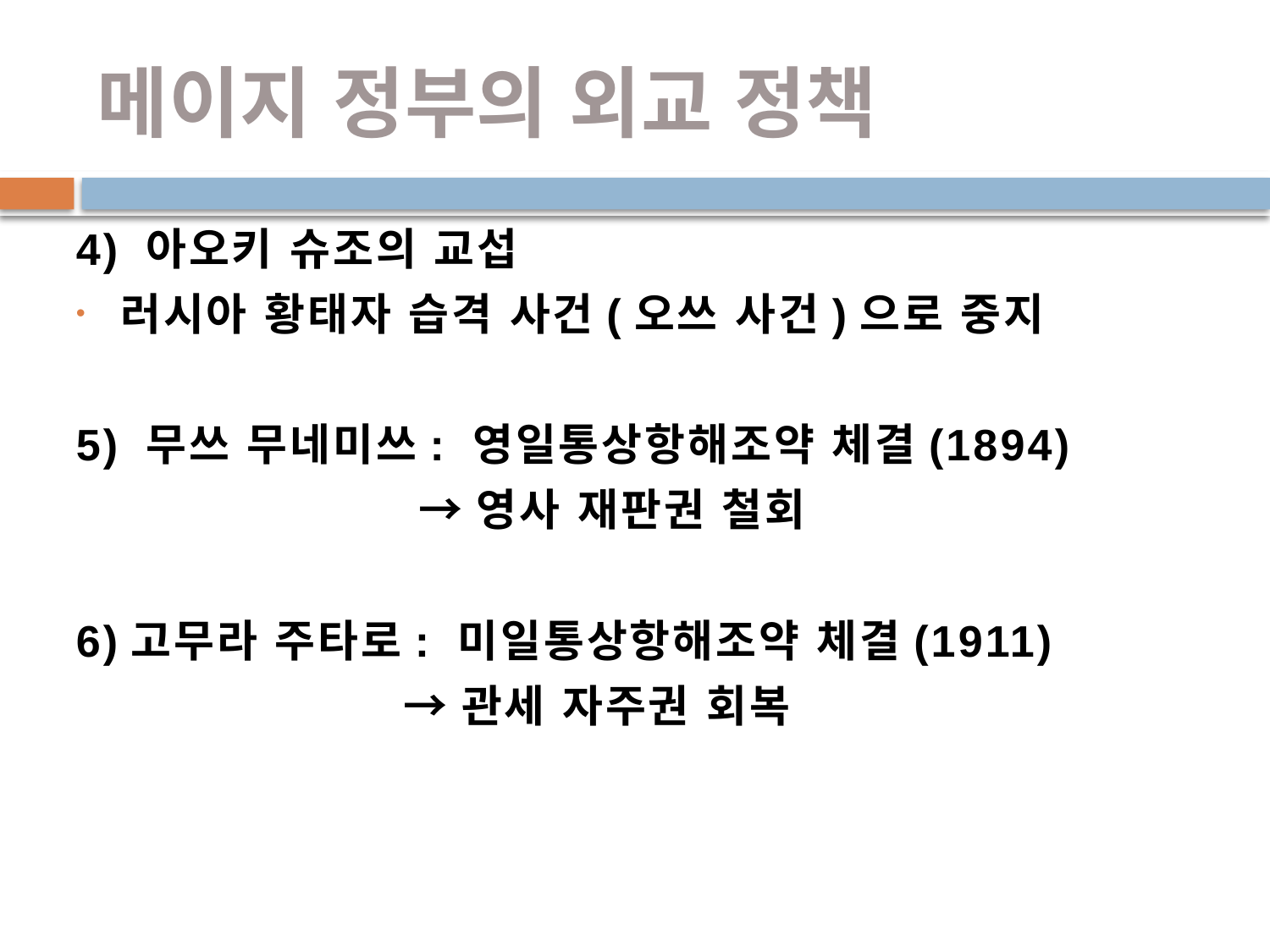

# 메이지 정부의 외교 정책
4) 아오키 슈조의 교섭
러시아 황태자 습격 사건(오쓰 사건)으로 중지

5) 무쓰 무네미쓰: 영일통상항해조약 체결(1894)
                       →영사 재판권 철회

6)고무라 주타로: 미일통상항해조약 체결(1911)
                      →관세 자주권 회복